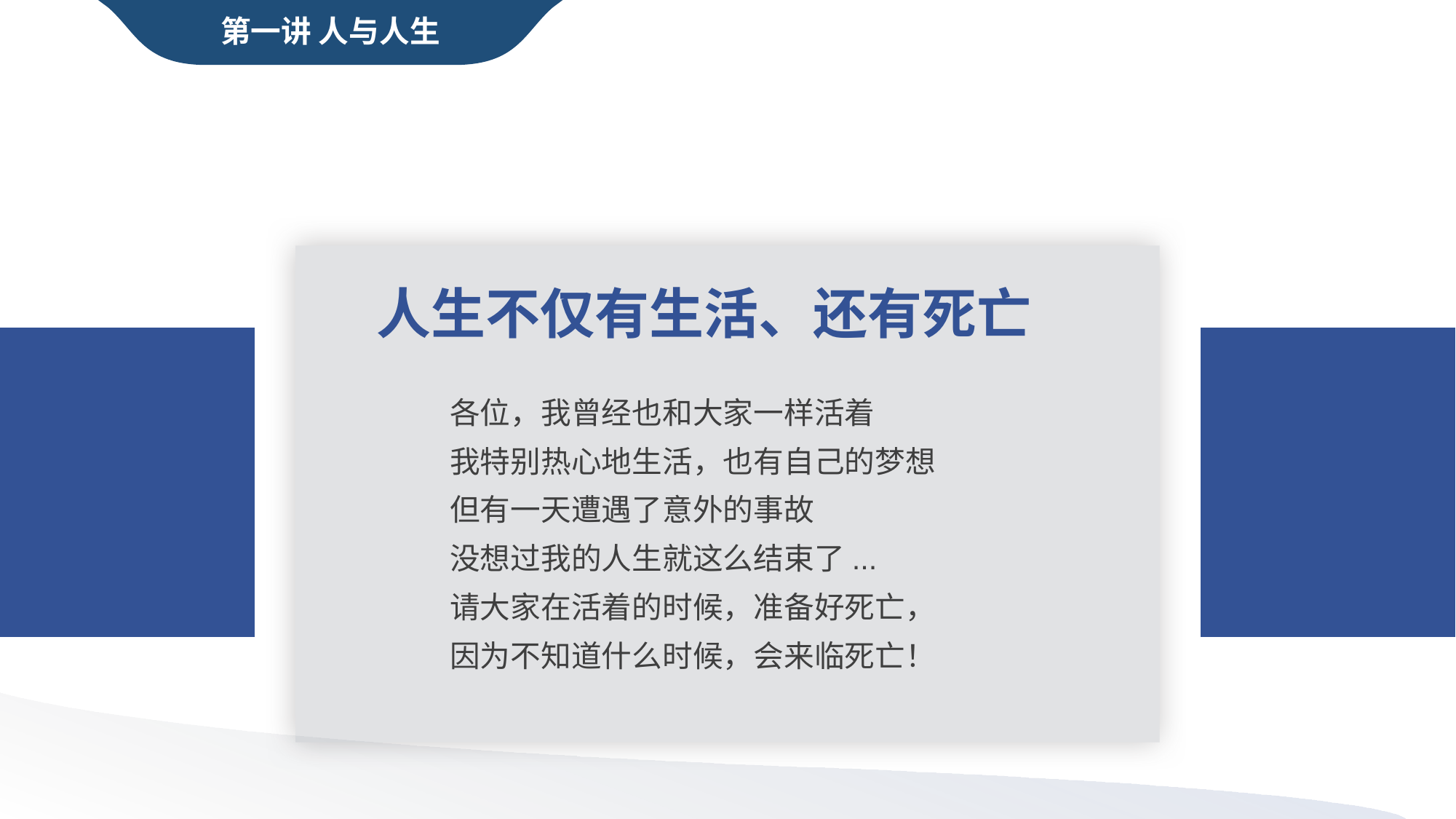

第一讲 人与人生

人生不仅有生活、还有死亡

各位，我曾经也和大家一样活着
我特别热心地生活，也有自己的梦想
但有一天遭遇了意外的事故
没想过我的人生就这么结束了...
请大家在活着的时候，准备好死亡，
因为不知道什么时候，会来临死亡！